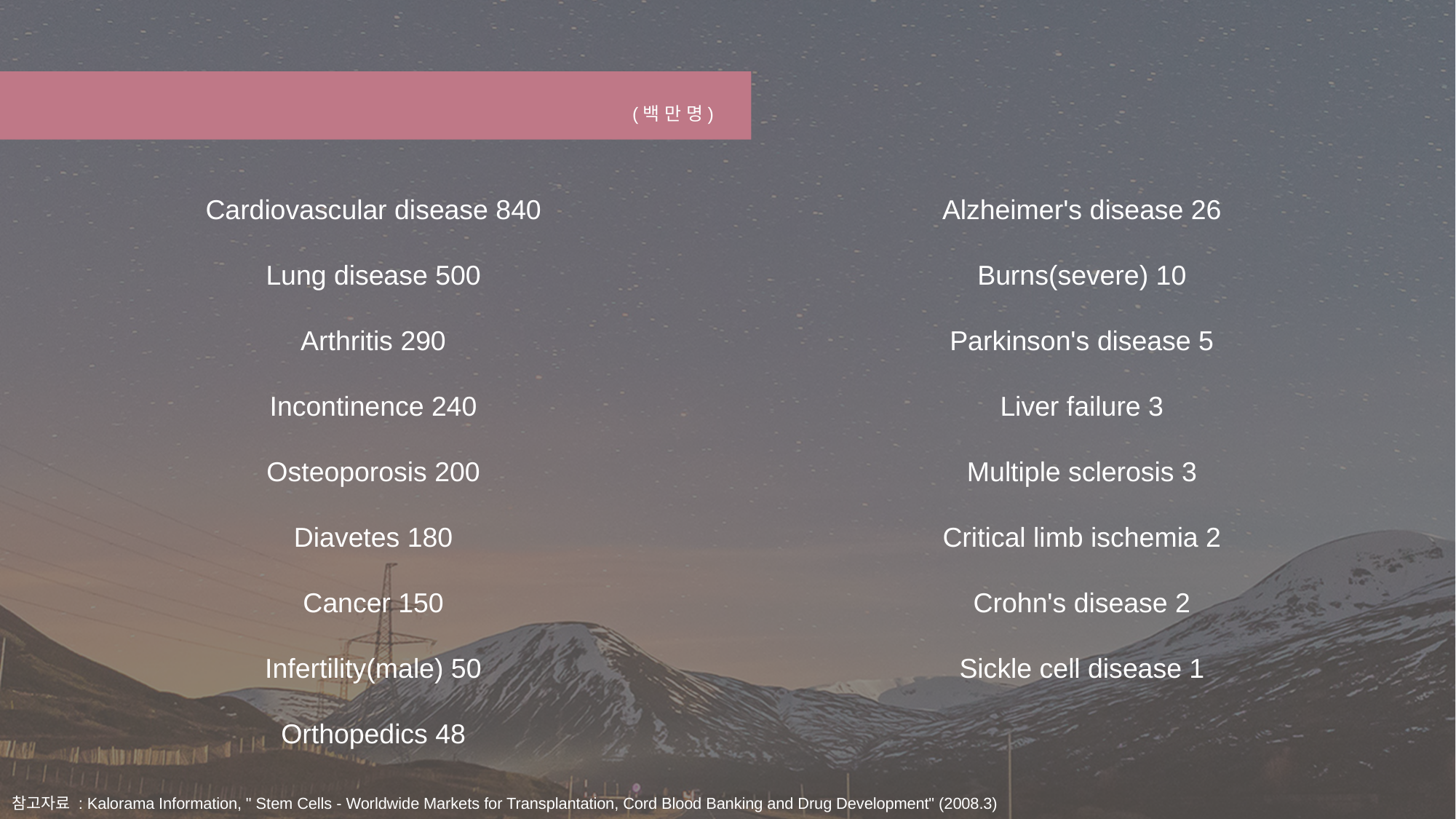

_ 5  (2)치료할 수 있는 전세계 질환 별 환자수
02

(백 만 명)
Cardiovascular disease 840

Lung disease 500

Arthritis 290

Incontinence 240

Osteoporosis 200

Diavetes 180

Cancer 150

Infertility(male) 50

Orthopedics 48

Alzheimer's disease 26

Burns(severe) 10

Parkinson's disease 5

Liver failure 3

Multiple sclerosis 3

Critical limb ischemia 2

Crohn's disease 2

Sickle cell disease 1

참고자료 : Kalorama Information, " Stem Cells - Worldwide Markets for Transplantation, Cord Blood Banking and Drug Development" (2008.3)